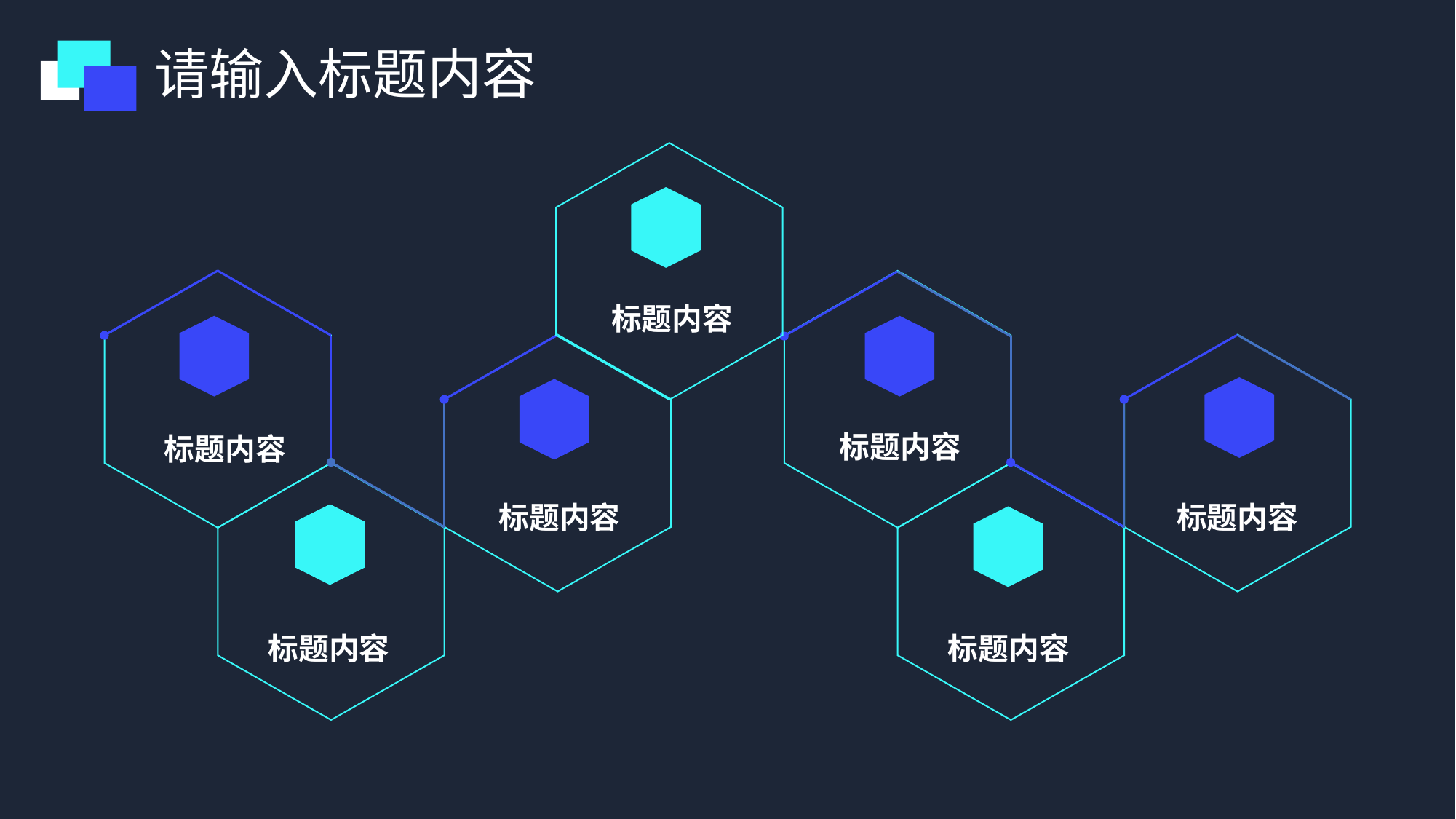

请输入标题内容

标题内容

标题内容
标题内容

标题内容
标题内容

标题内容
标题内容